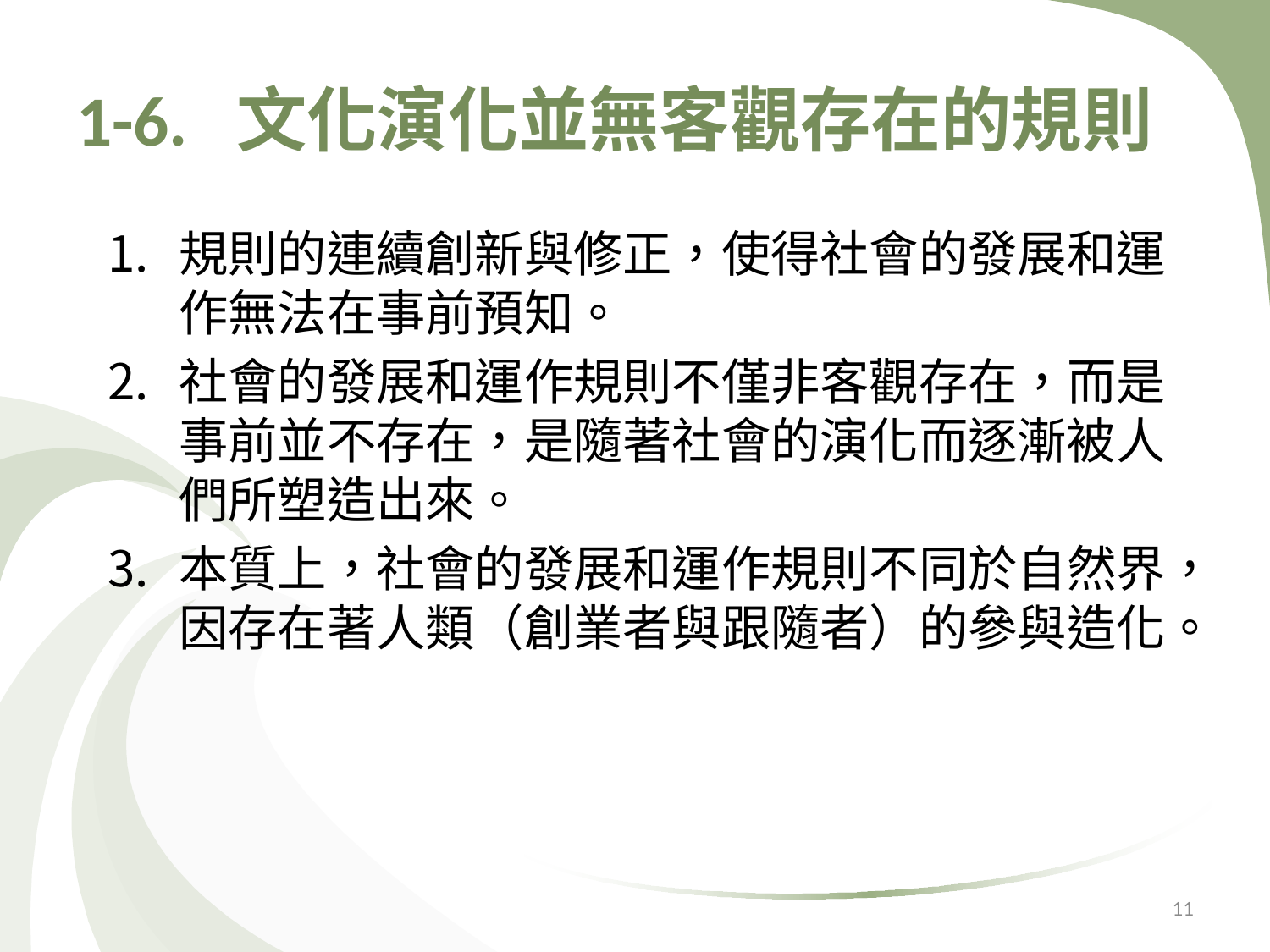

# 1-6.  文化演化並無客觀存在的規則
規則的連續創新與修正，使得社會的發展和運作無法在事前預知。
社會的發展和運作規則不僅非客觀存在，而是事前並不存在，是隨著社會的演化而逐漸被人們所塑造出來。
本質上，社會的發展和運作規則不同於自然界，因存在著人類（創業者與跟隨者）的參與造化。

11